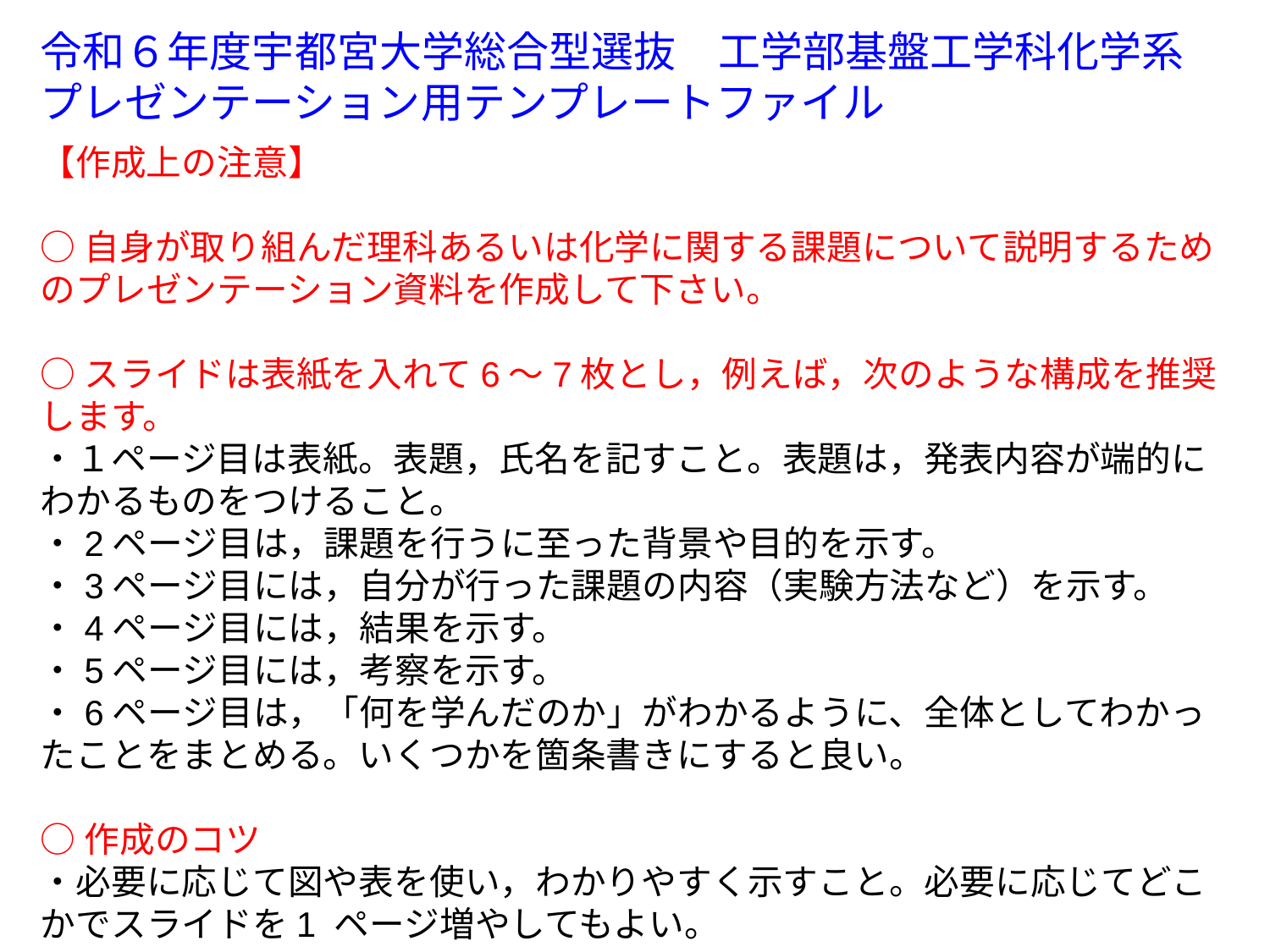

令和６年度宇都宮大学総合型選抜　工学部基盤工学科化学系　プレゼンテーション用テンプレートファイル
【作成上の注意】

○自身が取り組んだ理科あるいは化学に関する課題について説明するためのプレゼンテーション資料を作成して下さい。

○スライドは表紙を入れて6〜7枚とし，例えば，次のような構成を推奨します。
・１ページ目は表紙。表題，氏名を記すこと。表題は，発表内容が端的にわかるものをつけること。
・2ページ目は，課題を行うに至った背景や目的を示す。
・3ページ目には，自分が行った課題の内容（実験方法など）を示す。
・4ページ目には，結果を示す。
・5ページ目には，考察を示す。
・6ページ目は，「何を学んだのか」がわかるように、全体としてわかったことをまとめる。いくつかを箇条書きにすると良い。

○作成のコツ
・必要に応じて図や表を使い，わかりやすく示すこと。必要に応じてどこかでスライドを1 ページ増やしてもよい。